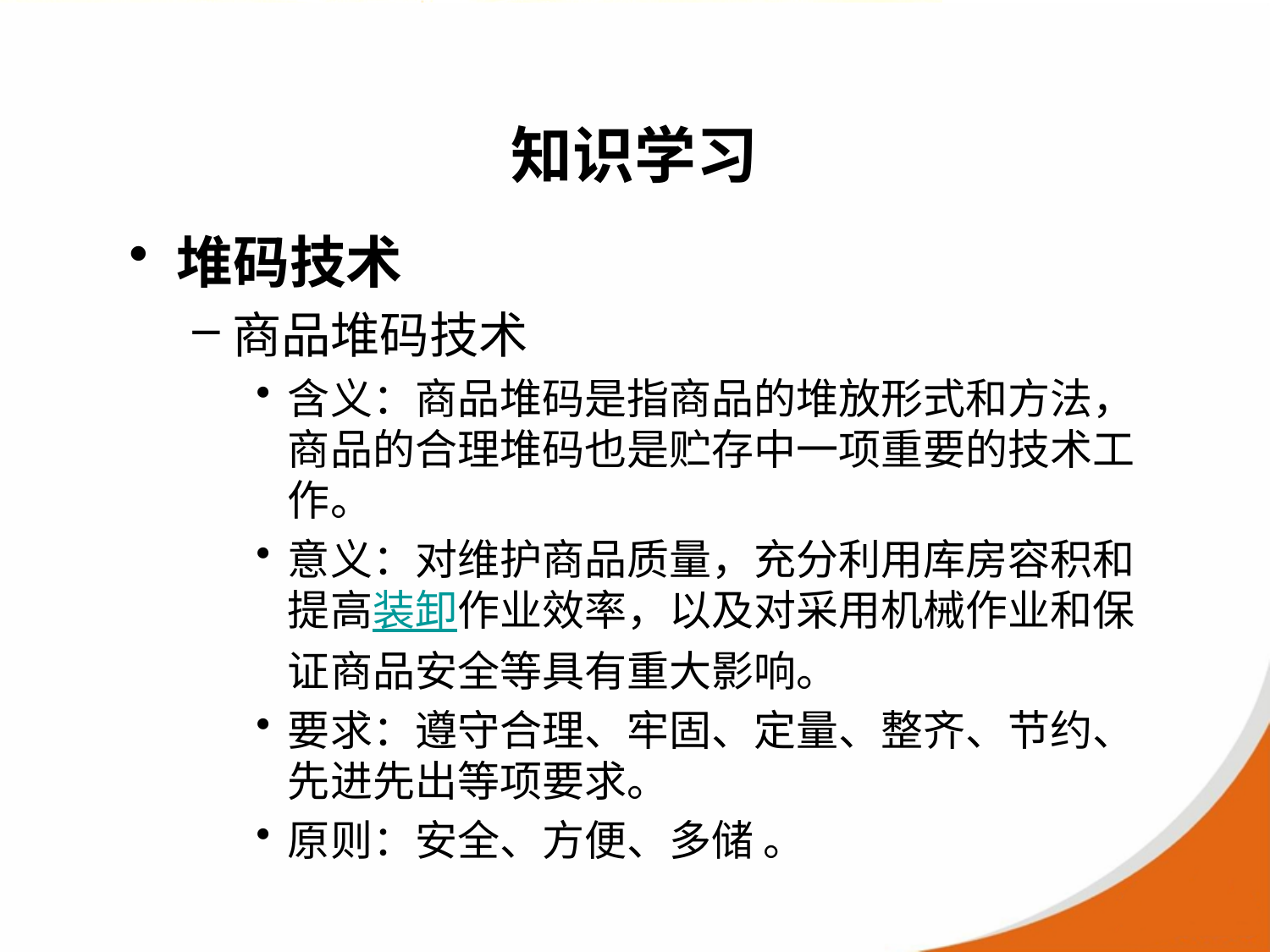

# 知识学习
堆码技术
商品堆码技术
含义：商品堆码是指商品的堆放形式和方法，商品的合理堆码也是贮存中一项重要的技术工作。
意义：对维护商品质量，充分利用库房容积和提高装卸作业效率，以及对采用机械作业和保证商品安全等具有重大影响。
要求：遵守合理、牢固、定量、整齐、节约、先进先出等项要求。
原则：安全、方便、多储 。